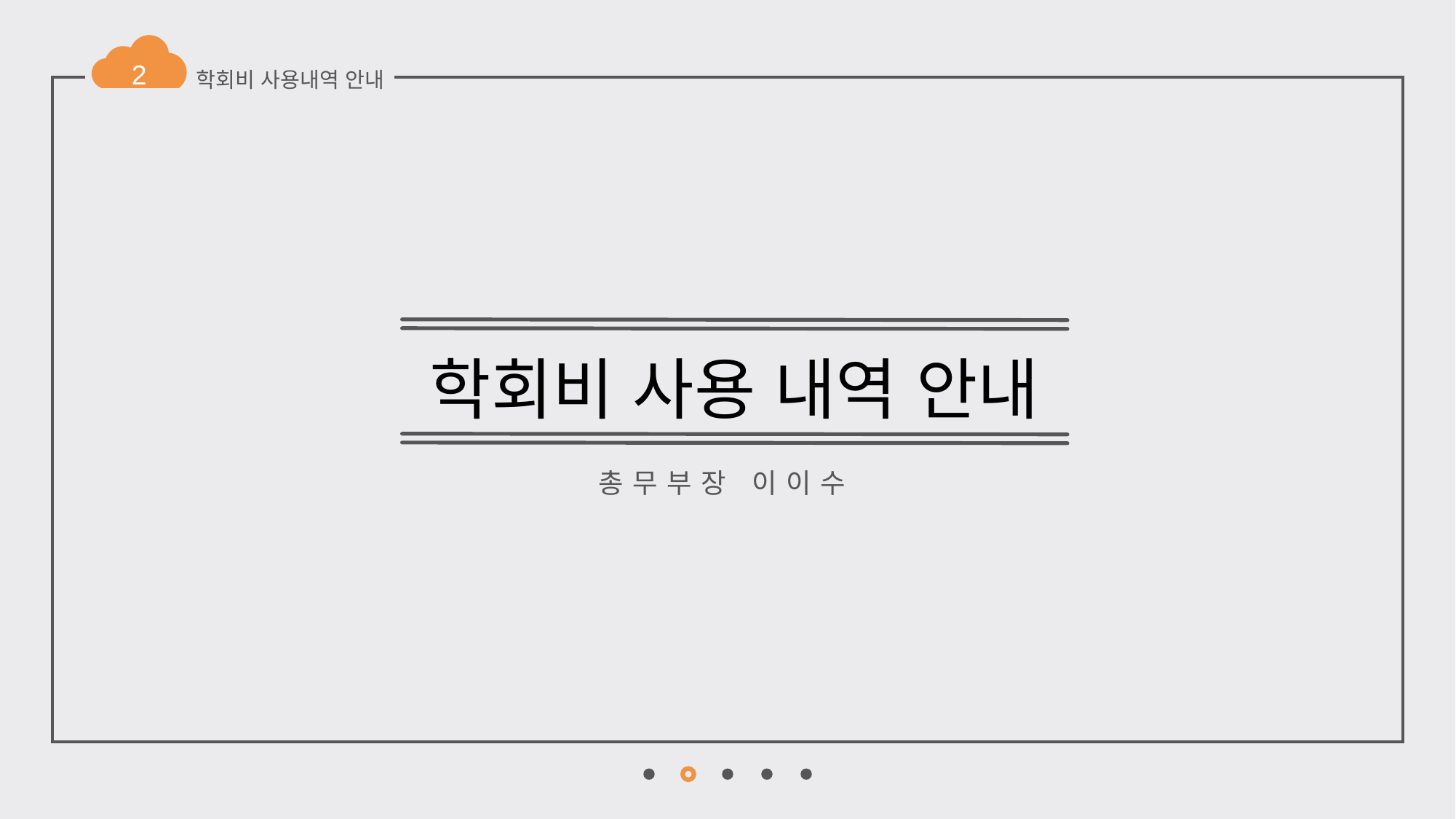

2
학회비 사용내역 안내

학회비 사용 내역 안내
총무부장 이이수